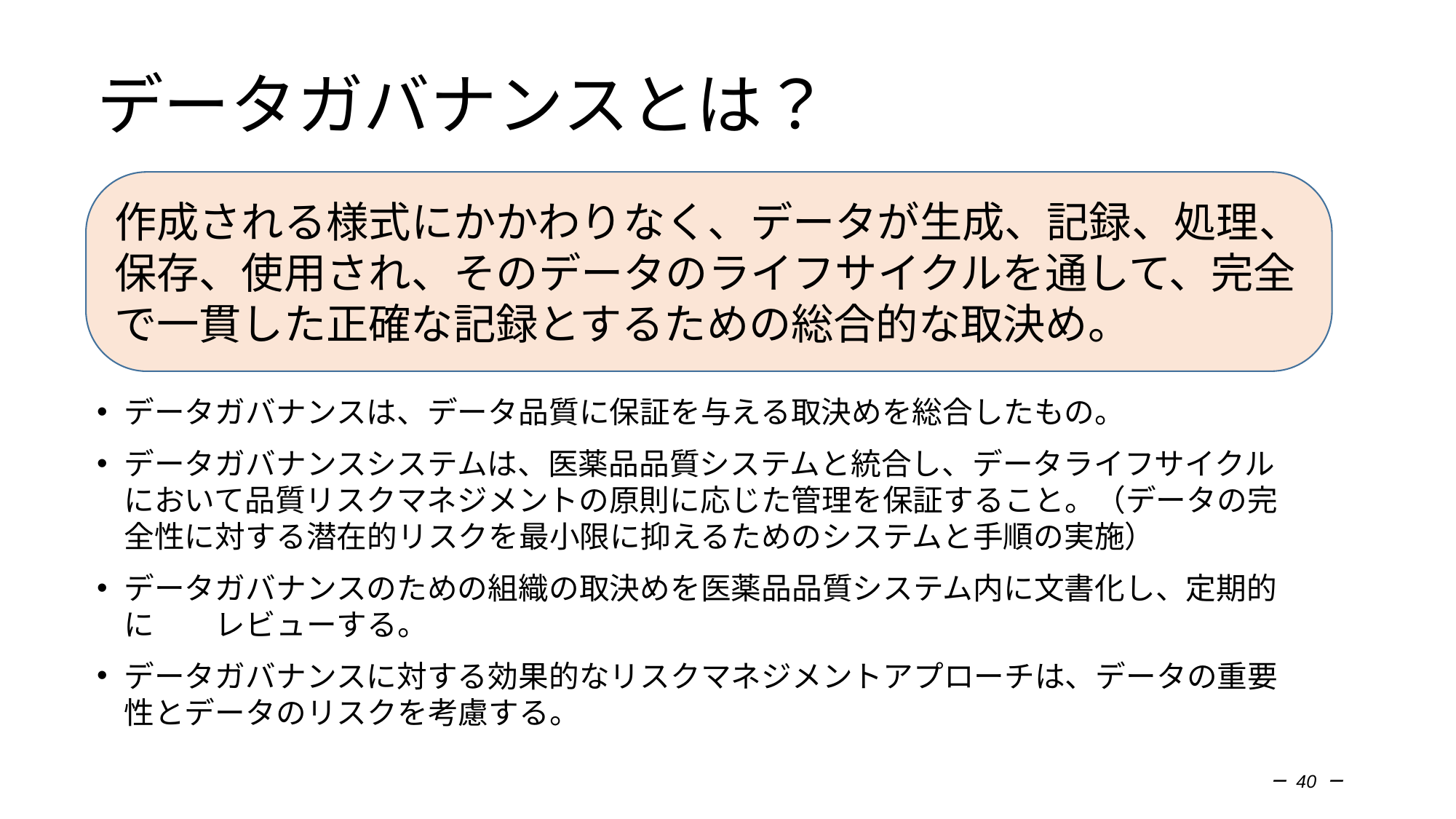

# データガバナンスとは？
作成される様式にかかわりなく、データが生成、記録、処理、保存、使用され、そのデータのライフサイクルを通して、完全で一貫した正確な記録とするための総合的な取決め。
データガバナンスは、データ品質に保証を与える取決めを総合したもの。
データガバナンスシステムは、医薬品品質システムと統合し、データライフサイクルにおいて品質リスクマネジメントの原則に応じた管理を保証すること。（データの完全性に対する潜在的リスクを最小限に抑えるためのシステムと手順の実施）
データガバナンスのための組織の取決めを医薬品品質システム内に文書化し、定期的に　　レビューする。
データガバナンスに対する効果的なリスクマネジメントアプローチは、データの重要性とデータのリスクを考慮する。
－ 40 －